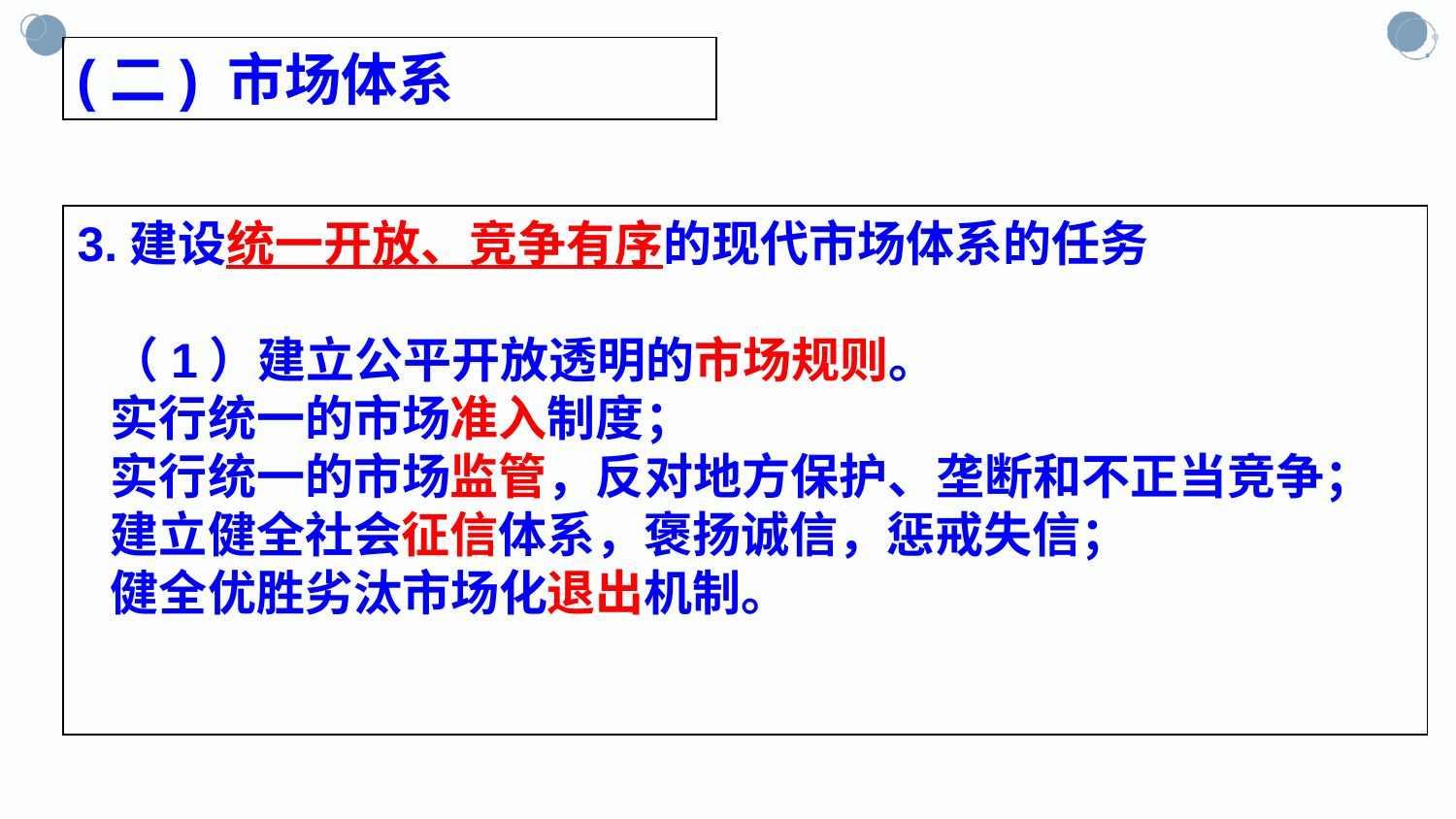

(二) 市场体系
3.建设统一开放、竞争有序的现代市场体系的任务

  （1）建立公平开放透明的市场规则。
  实行统一的市场准入制度；
  实行统一的市场监管，反对地方保护、垄断和不正当竞争；
  建立健全社会征信体系，褒扬诚信，惩戒失信；
  健全优胜劣汰市场化退出机制。